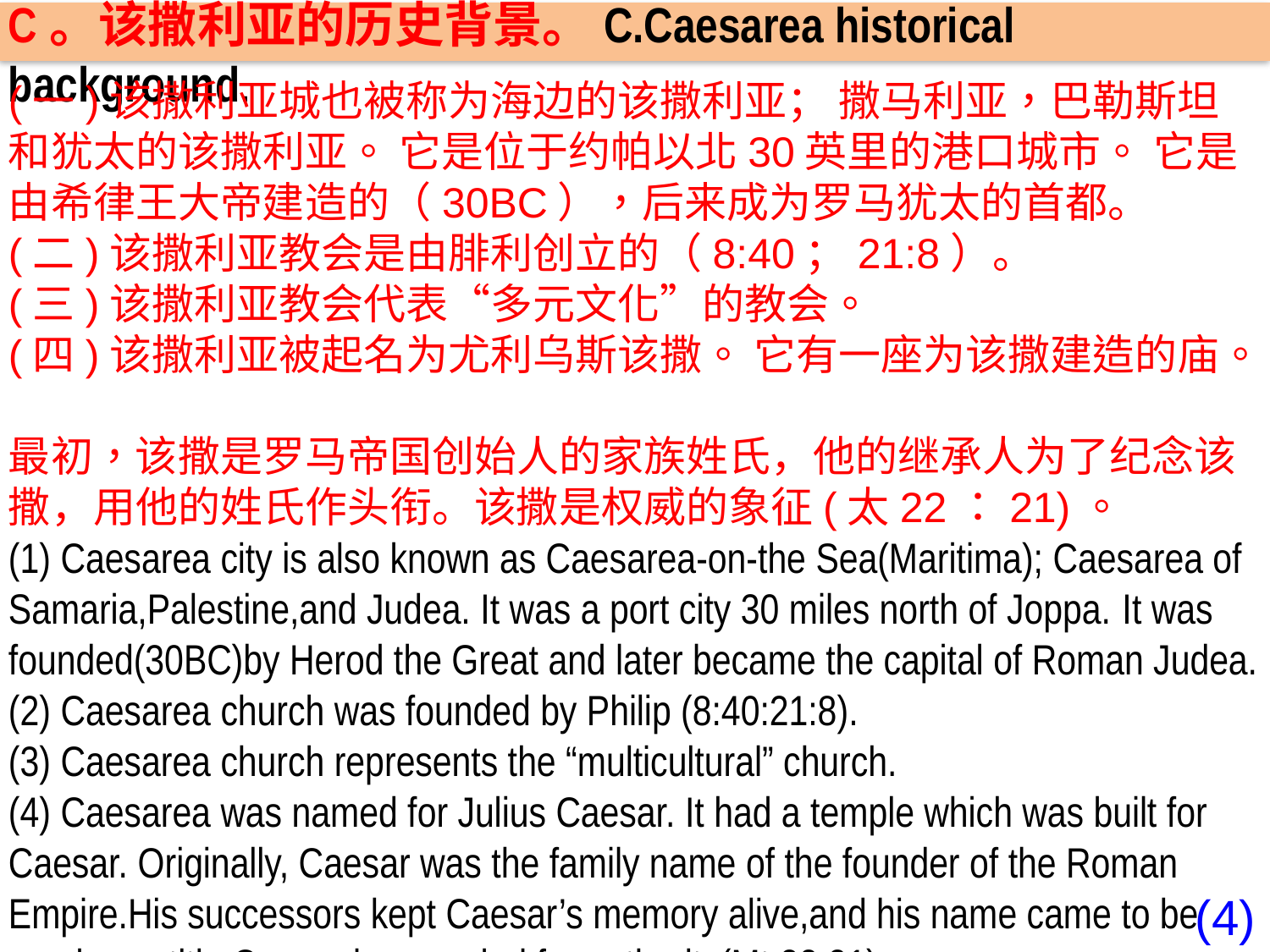

C。该撒利亚的历史背景。C.Caesarea historical background.

(一)该撒利亚城也被称为海边的该撒利亚； 撒马利亚，巴勒斯坦和犹太的该撒利亚。 它是位于约帕以北30英里的港口城市。 它是由希律王大帝建造的（30BC），后来成为罗马犹太的首都。
(二)该撒利亚教会是由腓利创立的（8:40；21:8）。
(三)该撒利亚教会代表“多元文化”的教会。
(四)该撒利亚被起名为尤利乌斯该撒。 它有一座为该撒建造的庙。
最初，该撒是罗马帝国创始人的家族姓氏，他的继承人为了纪念该撒，用他的姓氏作头衔。该撒是权威的象征(太22：21)。
(1) Caesarea city is also known as Caesarea-on-the Sea(Maritima); Caesarea of Samaria,Palestine,and Judea. It was a port city 30 miles north of Joppa. It was founded(30BC)by Herod the Great and later became the capital of Roman Judea.
(2) Caesarea church was founded by Philip (8:40:21:8).
(3) Caesarea church represents the “multicultural” church.
(4) Caesarea was named for Julius Caesar. It had a temple which was built for Caesar. Originally, Caesar was the family name of the founder of the Roman Empire.His successors kept Caesar’s memory alive,and his name came to be used as a title.Caesar is a symbol for authority(Mt.22:21).
(4)